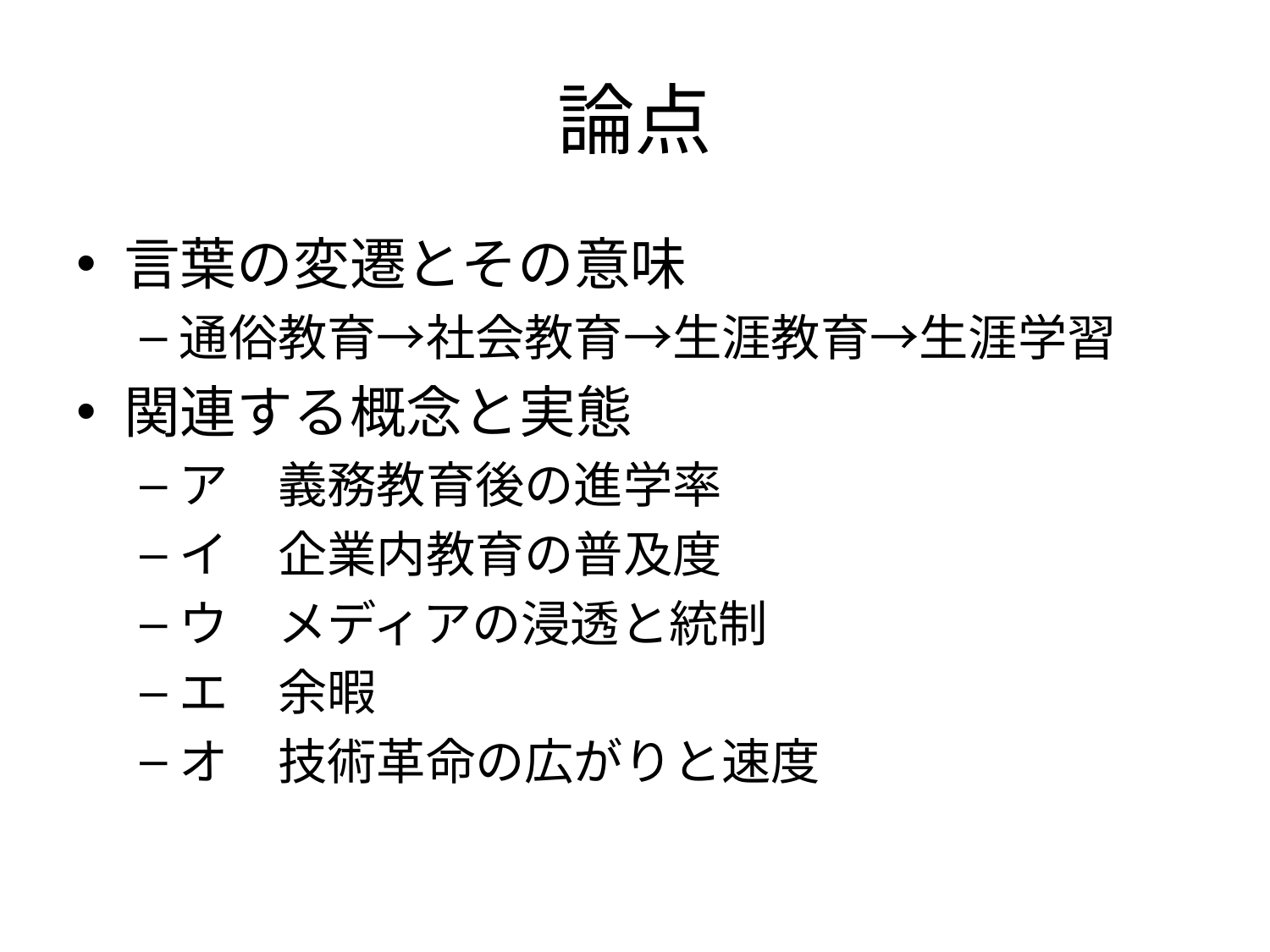

# 論点
言葉の変遷とその意味
通俗教育→社会教育→生涯教育→生涯学習
関連する概念と実態
ア　義務教育後の進学率
イ　企業内教育の普及度
ウ　メディアの浸透と統制
エ　余暇
オ　技術革命の広がりと速度